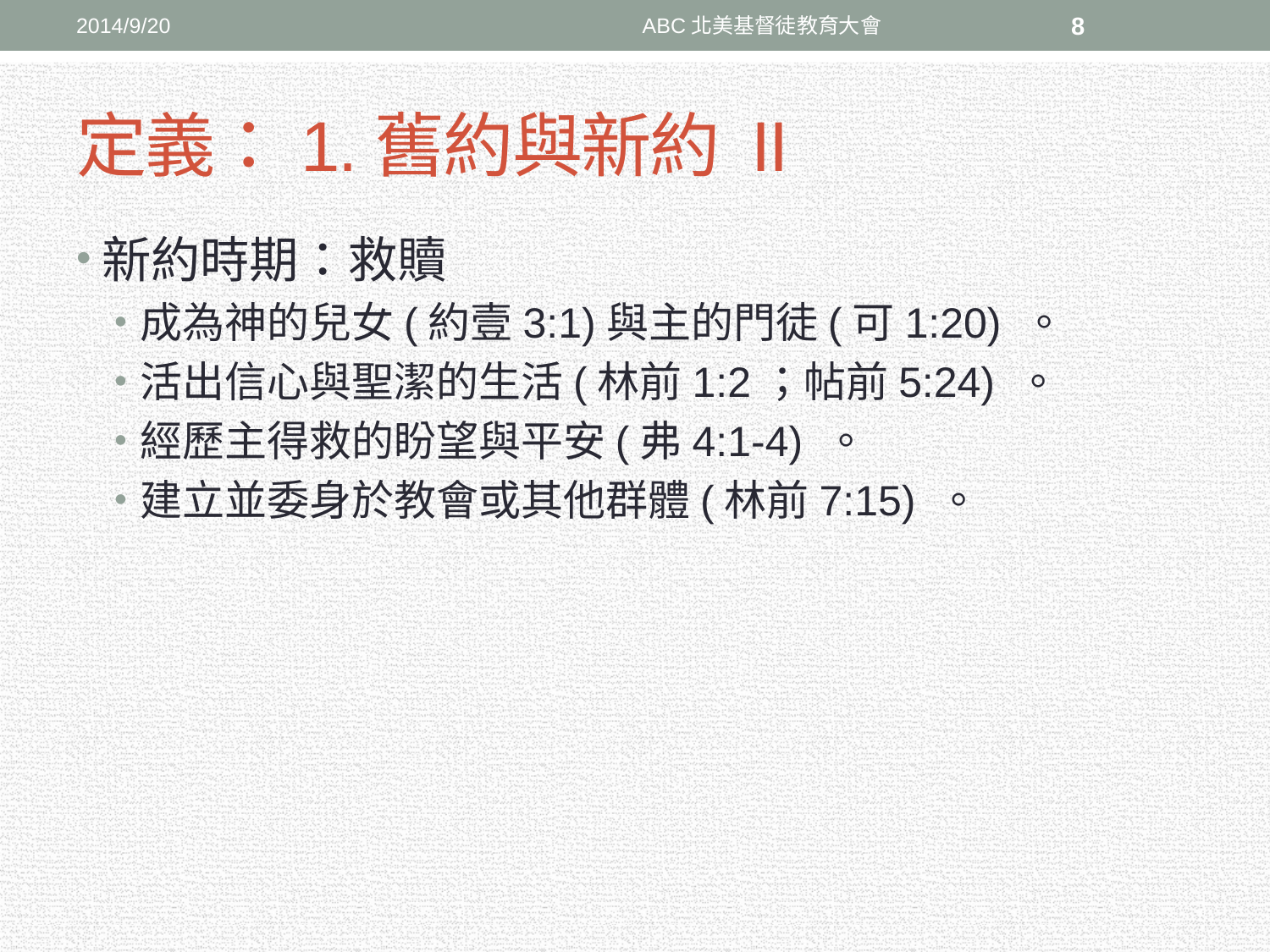

2014/9/20
ABC北美基督徒教育大會
8
# 定義：1.舊約與新約 II
新約時期：救贖
成為神的兒女(約壹3:1)與主的門徒(可1:20) 。
活出信心與聖潔的生活(林前1:2；帖前5:24) 。
經歷主得救的盼望與平安(弗4:1-4) 。
建立並委身於教會或其他群體(林前7:15) 。